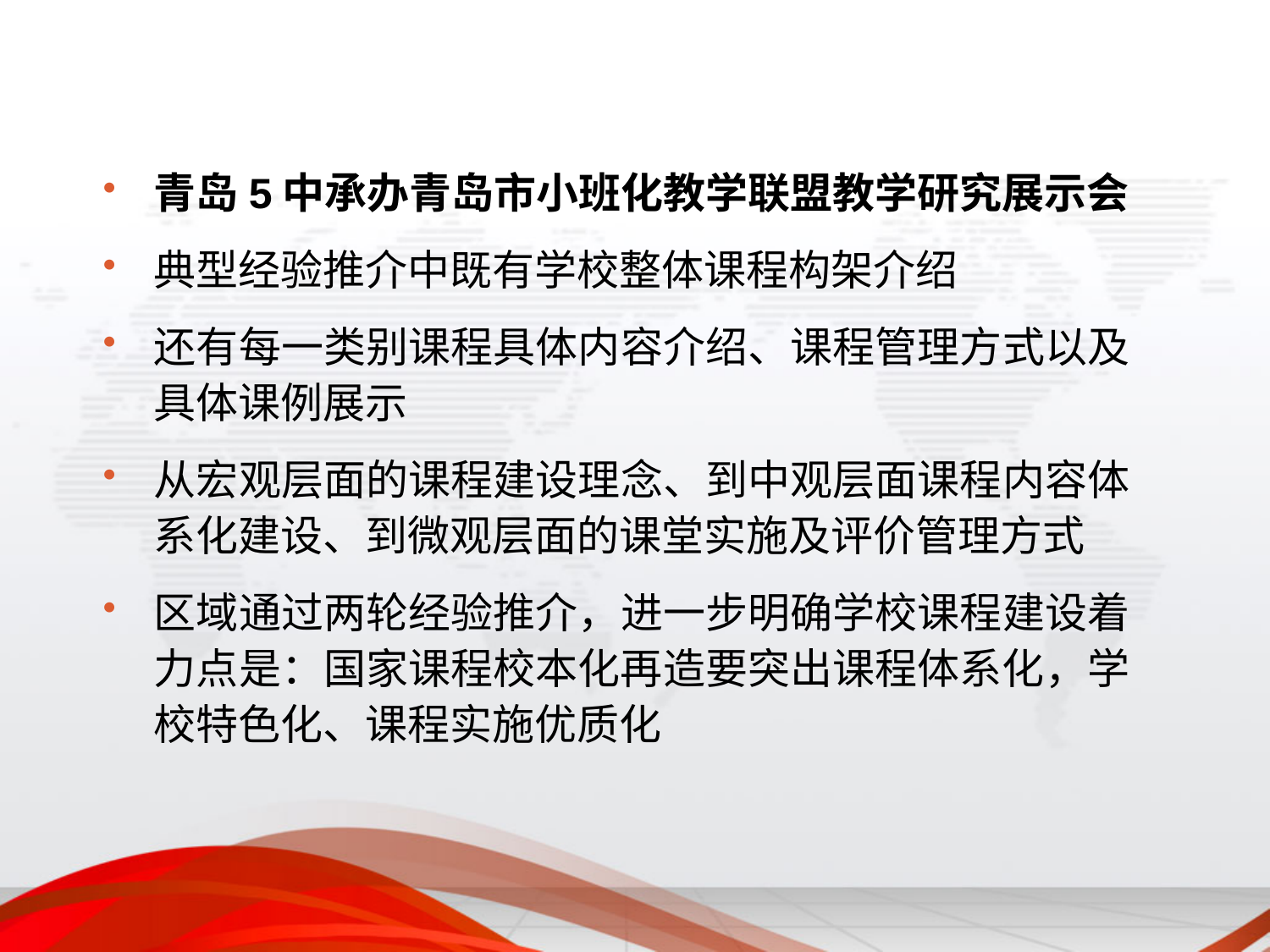

青岛5中承办青岛市小班化教学联盟教学研究展示会
典型经验推介中既有学校整体课程构架介绍
还有每一类别课程具体内容介绍、课程管理方式以及具体课例展示
从宏观层面的课程建设理念、到中观层面课程内容体系化建设、到微观层面的课堂实施及评价管理方式
区域通过两轮经验推介，进一步明确学校课程建设着力点是：国家课程校本化再造要突出课程体系化，学校特色化、课程实施优质化